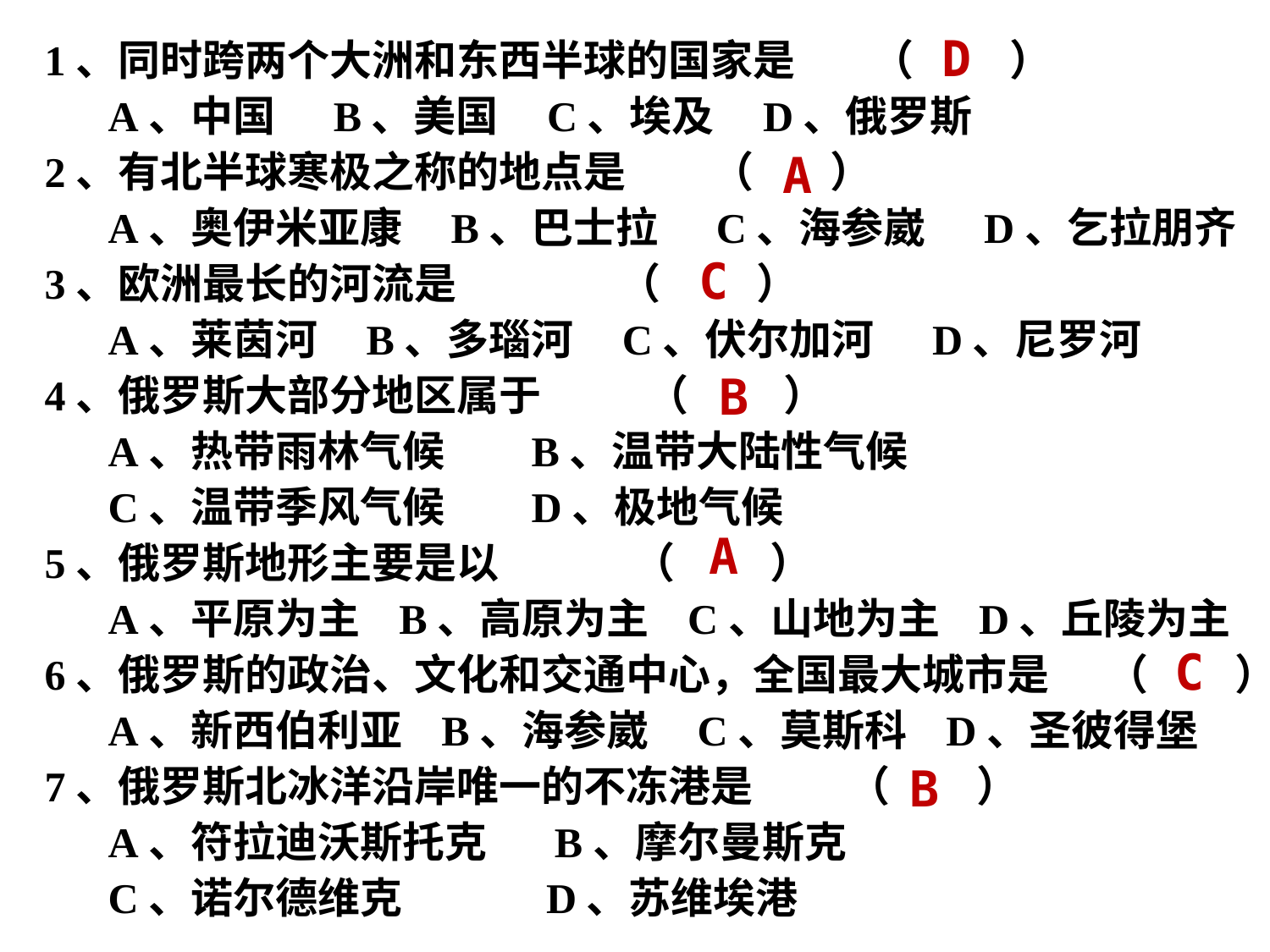

D
1、同时跨两个大洲和东西半球的国家是        （          ）
      A、中国     B、美国    C、埃及    D、俄罗斯
2、有北半球寒极之称的地点是         （        ）
      A、奥伊米亚康    B、巴士拉     C、海参崴     D、乞拉朋齐
3、欧洲最长的河流是                 （          ）
      A、莱茵河    B、多瑙河    C、伏尔加河     D、尼罗河
4、俄罗斯大部分地区属于           （          ）
      A、热带雨林气候        B、温带大陆性气候
      C、温带季风气候        D、极地气候
5、俄罗斯地形主要是以              （          ）
      A、平原为主   B、高原为主   C、山地为主   D、丘陵为主
6、俄罗斯的政治、文化和交通中心，全国最大城市是      （         ）
      A、新西伯利亚   B、海参崴    C、莫斯科   D、圣彼得堡
7、俄罗斯北冰洋沿岸唯一的不冻港是          （         ）
      A、符拉迪沃斯托克      B、摩尔曼斯克
      C、诺尔德维克              D、苏维埃港
A
C
B
A
C
B